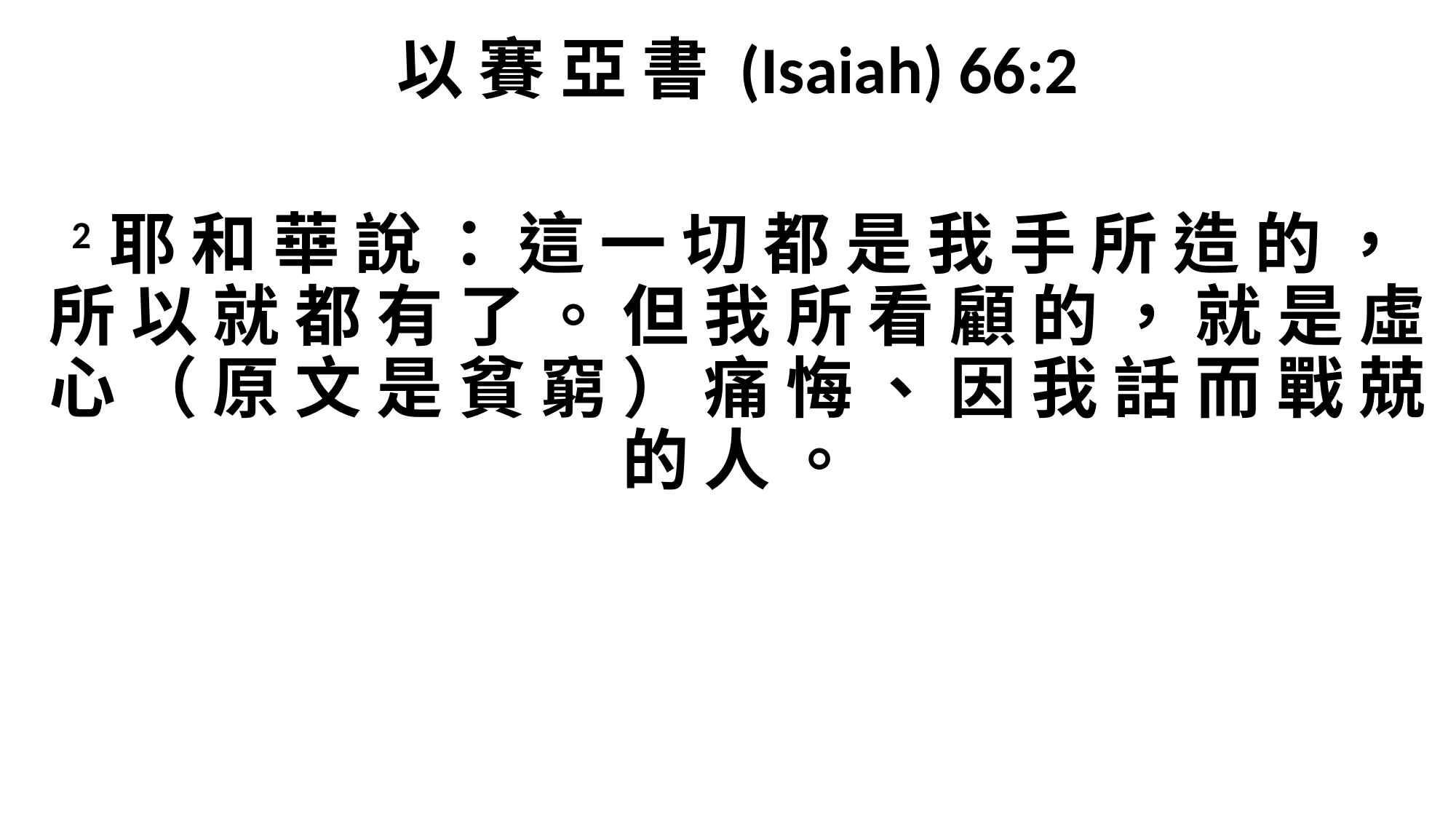

以 賽 亞 書 (Isaiah) 66:2

2 耶 和 華 說 ： 這 一 切 都 是 我 手 所 造 的 ， 所 以 就 都 有 了 。 但 我 所 看 顧 的 ， 就 是 虛 心 （ 原 文 是 貧 窮 ） 痛 悔 、 因 我 話 而 戰 兢 的 人 。